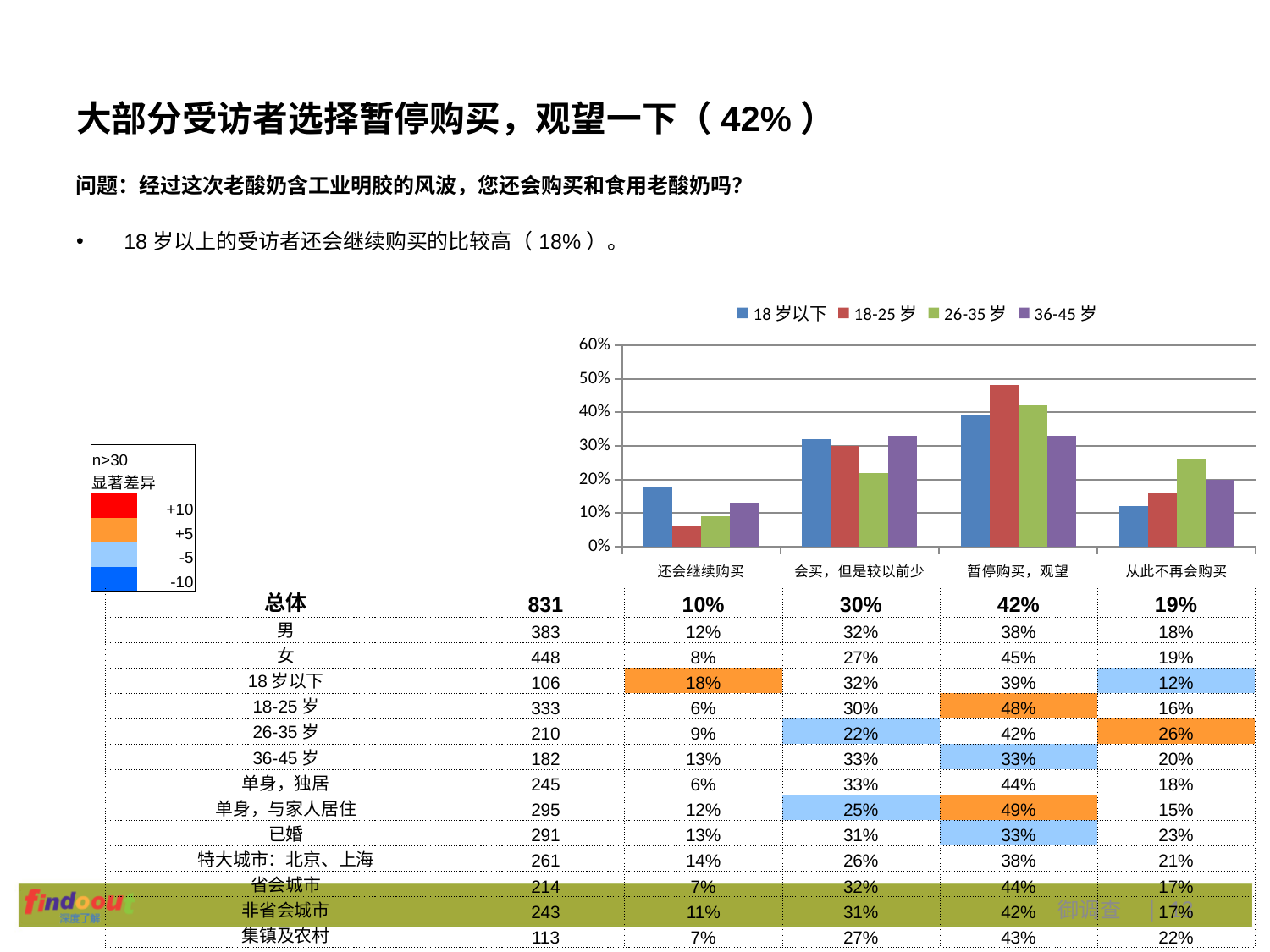

# 大部分受访者选择暂停购买，观望一下（42%）
问题：经过这次老酸奶含工业明胶的风波，您还会购买和食用老酸奶吗？
18岁以上的受访者还会继续购买的比较高（18%）。

### Chart

| Category | 18岁以下 | 18-25岁 | 26-35岁 | 36-45岁 |
|---|---|---|---|---|
| 还会继续购买 | 0.18000000000000005 | 0.06000000000000002 | 0.09000000000000002 | 0.13 |
| 会买，但是较以前少 | 0.3200000000000001 | 0.3000000000000001 | 0.22 | 0.3300000000000001 |
| 暂停购买，观望 | 0.3900000000000001 | 0.4800000000000001 | 0.4200000000000001 | 0.3300000000000001 |
| 从此不再会购买 | 0.12000000000000002 | 0.16 | 0.26 | 0.2 |
| n>30 |  |
| --- | --- |
| 显著差异 |  |
|  | +10 |
|  | +5 |
|  | -5 |
|  | -10 |
| 总体 | 831 | 10% | 30% | 42% | 19% |
| --- | --- | --- | --- | --- | --- |
| 男 | 383 | 12% | 32% | 38% | 18% |
| 女 | 448 | 8% | 27% | 45% | 19% |
| 18岁以下 | 106 | 18% | 32% | 39% | 12% |
| 18-25岁 | 333 | 6% | 30% | 48% | 16% |
| 26-35岁 | 210 | 9% | 22% | 42% | 26% |
| 36-45岁 | 182 | 13% | 33% | 33% | 20% |
| 单身，独居 | 245 | 6% | 33% | 44% | 18% |
| 单身，与家人居住 | 295 | 12% | 25% | 49% | 15% |
| 已婚 | 291 | 13% | 31% | 33% | 23% |
| 特大城市：北京、上海 | 261 | 14% | 26% | 38% | 21% |
| 省会城市 | 214 | 7% | 32% | 44% | 17% |
| 非省会城市 | 243 | 11% | 31% | 42% | 17% |
| 集镇及农村 | 113 | 7% | 27% | 43% | 22% |
御调查   |  13